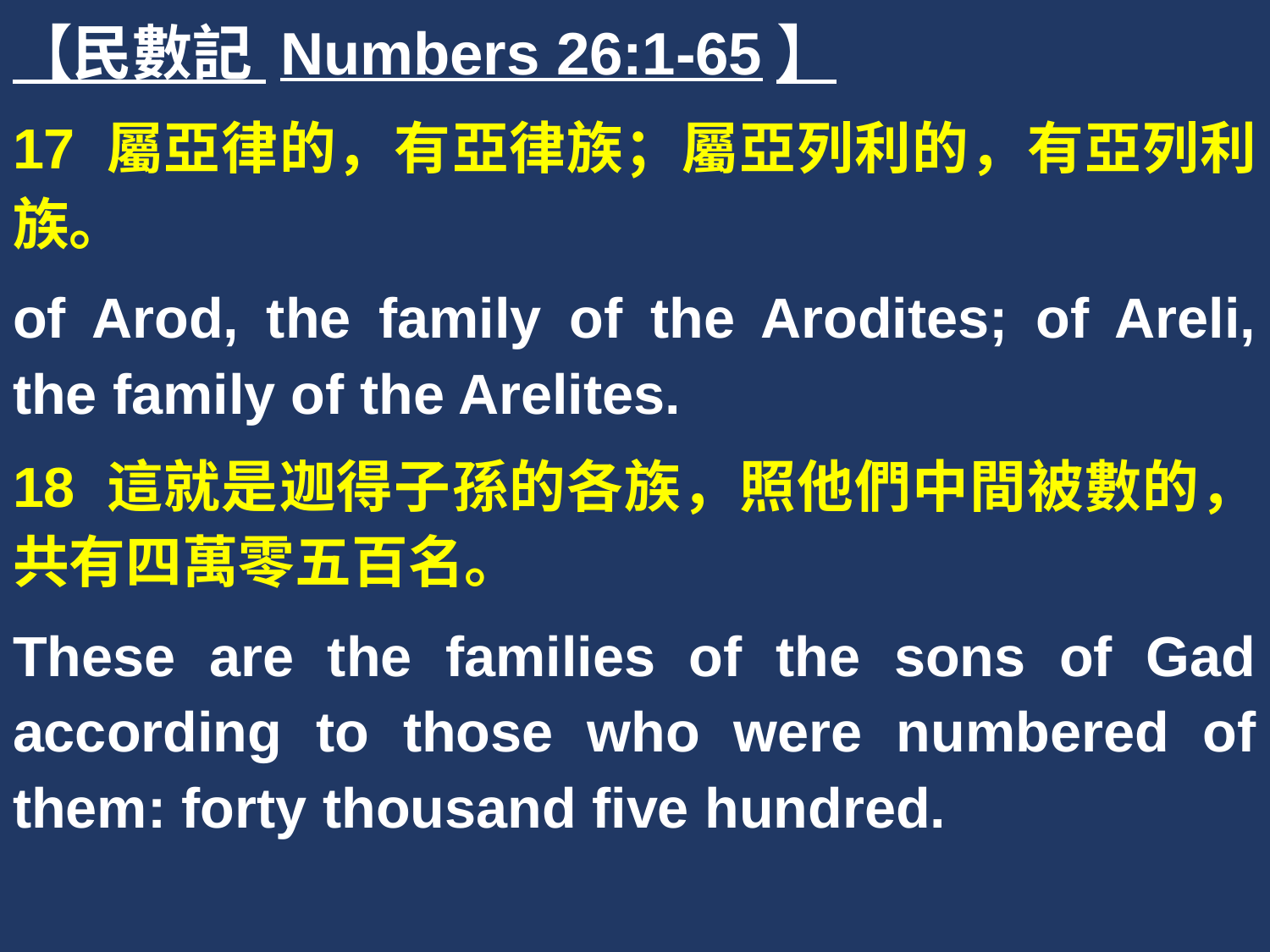

【民數記 Numbers 26:1-65】
17 屬亞律的，有亞律族；屬亞列利的，有亞列利族。
of Arod, the family of the Arodites; of Areli, the family of the Arelites.
18 這就是迦得子孫的各族，照他們中間被數的，共有四萬零五百名。
These are the families of the sons of Gad according to those who were numbered of them: forty thousand five hundred.